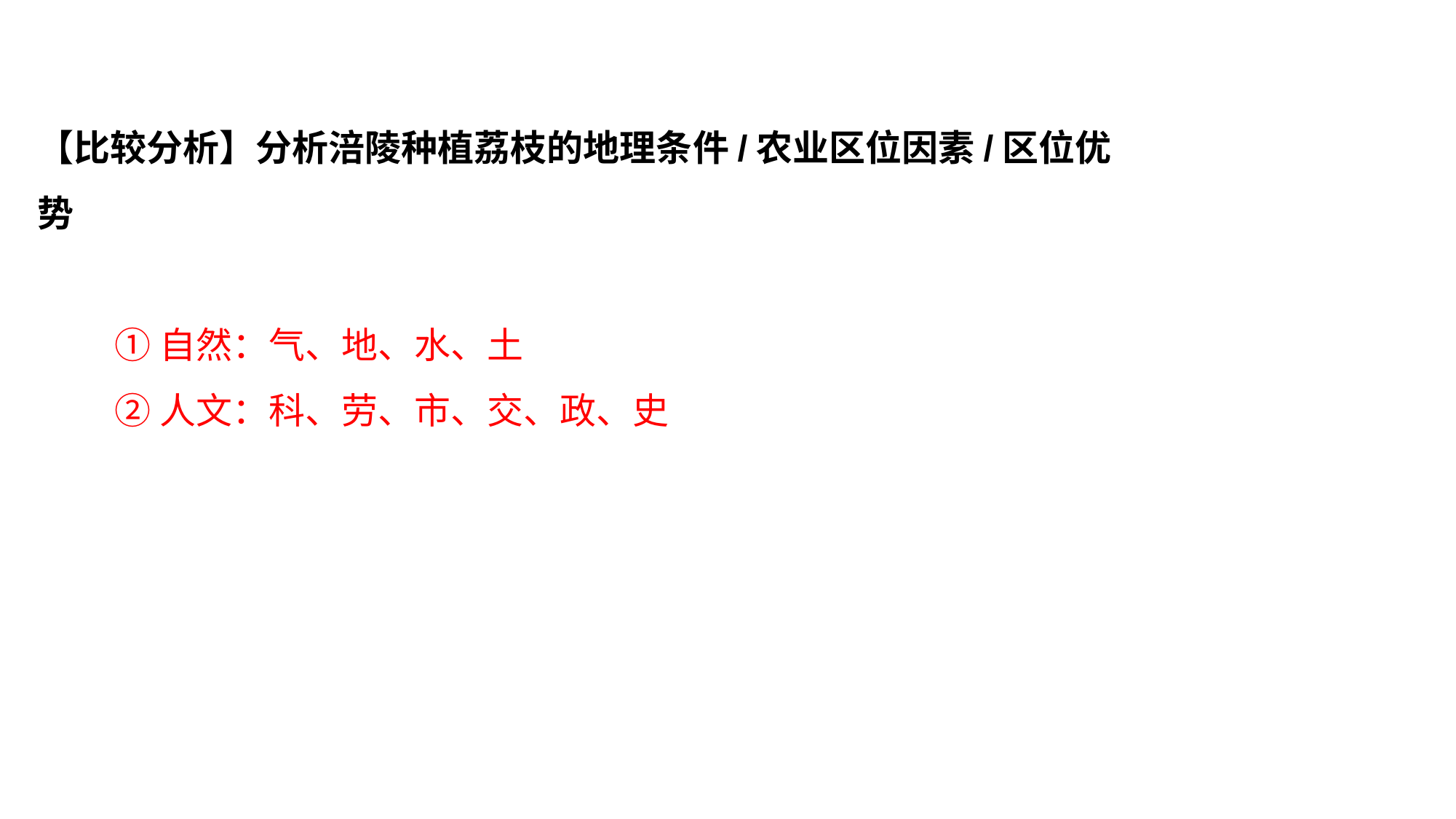

【比较分析】分析涪陵种植荔枝的地理条件/农业区位因素/区位优势
①自然：气、地、水、土
②人文：科、劳、市、交、政、史